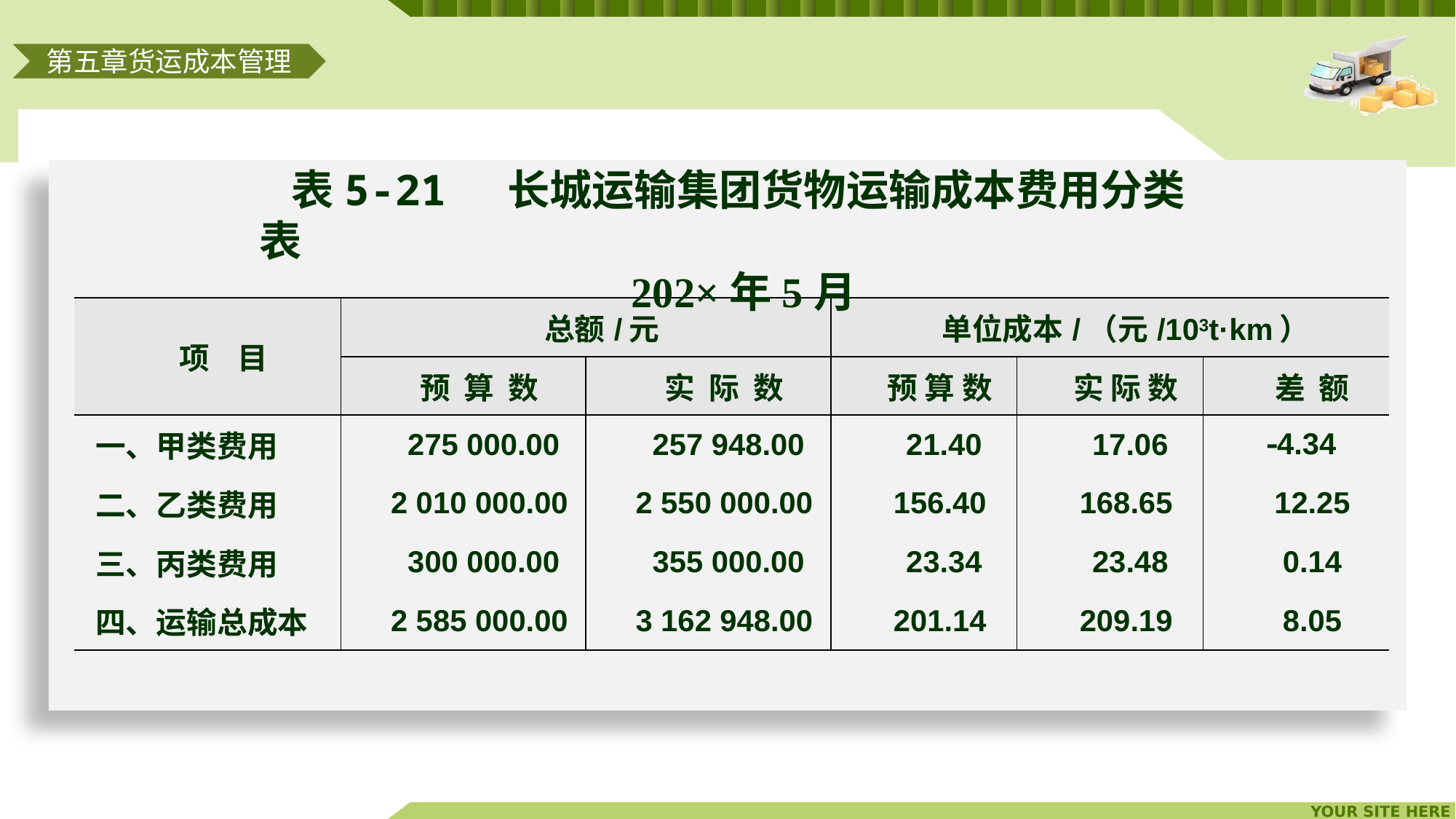

第五章货运成本管理
表5-21  长城运输集团货物运输成本费用分类表
202×年5月
| 项 目 | 总额/元 |  | 单位成本/（元/103t·km） |  |  |
| --- | --- | --- | --- | --- | --- |
|  | 预 算 数 | 实 际 数 | 预 算 数 | 实 际 数 | 差 额 |
| 一、甲类费用 | 275 000.00 | 257 948.00 | 21.40 | 17.06 | −4.34 |
| 二、乙类费用 | 2 010 000.00 | 2 550 000.00 | 156.40 | 168.65 | 12.25 |
| 三、丙类费用 | 300 000.00 | 355 000.00 | 23.34 | 23.48 | 0.14 |
| 四、运输总成本 | 2 585 000.00 | 3 162 948.00 | 201.14 | 209.19 | 8.05 |